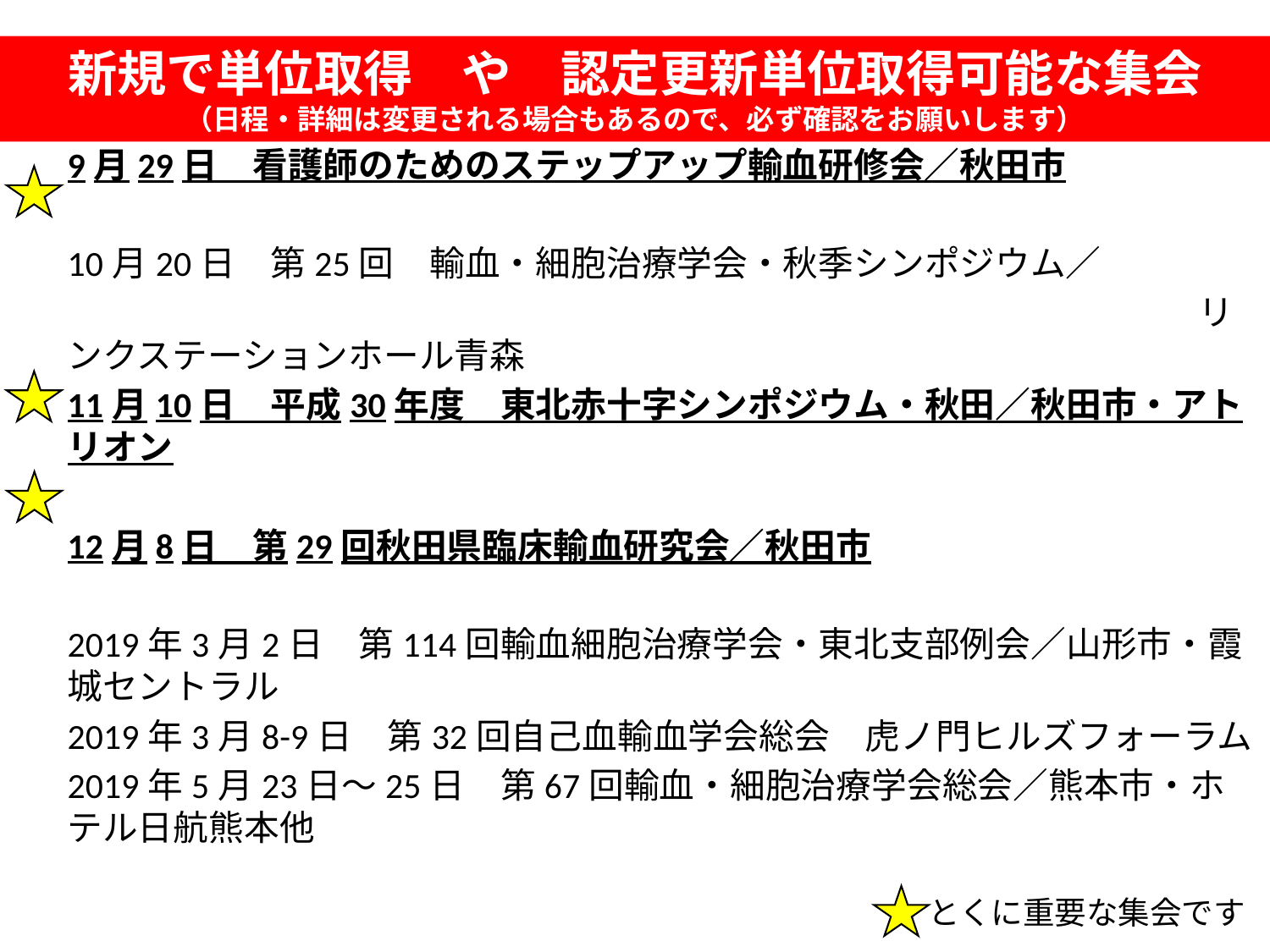

新規で単位取得　や　認定更新単位取得可能な集会
（日程・詳細は変更される場合もあるので、必ず確認をお願いします）

9月29日　看護師のためのステップアップ輸血研修会／秋田市

10月20日　第25回　輸血・細胞治療学会・秋季シンポジウム／
　　　　　　　　　　　　　　　　　　　　　　　　　　　　　　　　リンクステーションホール青森
11月10日　平成30年度　東北赤十字シンポジウム・秋田／秋田市・アトリオン

12月8日　第29回秋田県臨床輸血研究会／秋田市

2019年3月2日　第114回輸血細胞治療学会・東北支部例会／山形市・霞城セントラル
2019年3月8-9日　第32回自己血輸血学会総会　虎ノ門ヒルズフォーラム
2019年5月23日～25日　第67回輸血・細胞治療学会総会／熊本市・ホテル日航熊本他

とくに重要な集会です